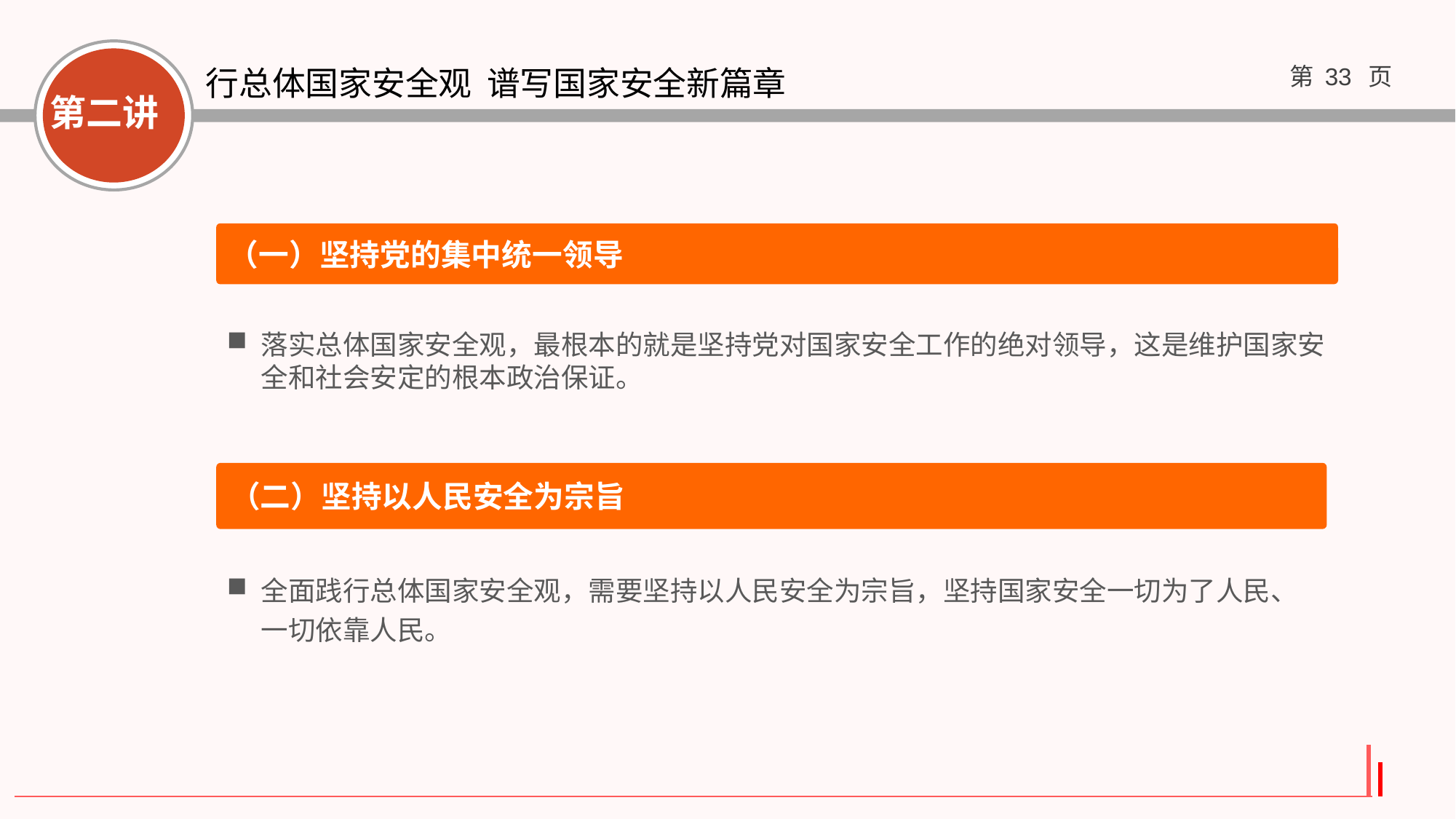

（一）坚持党的集中统一领导
落实总体国家安全观，最根本的就是坚持党对国家安全工作的绝对领导，这是维护国家安全和社会安定的根本政治保证。

（二）坚持以人民安全为宗旨
全面践行总体国家安全观，需要坚持以人民安全为宗旨，坚持国家安全一切为了人民、一切依靠人民。